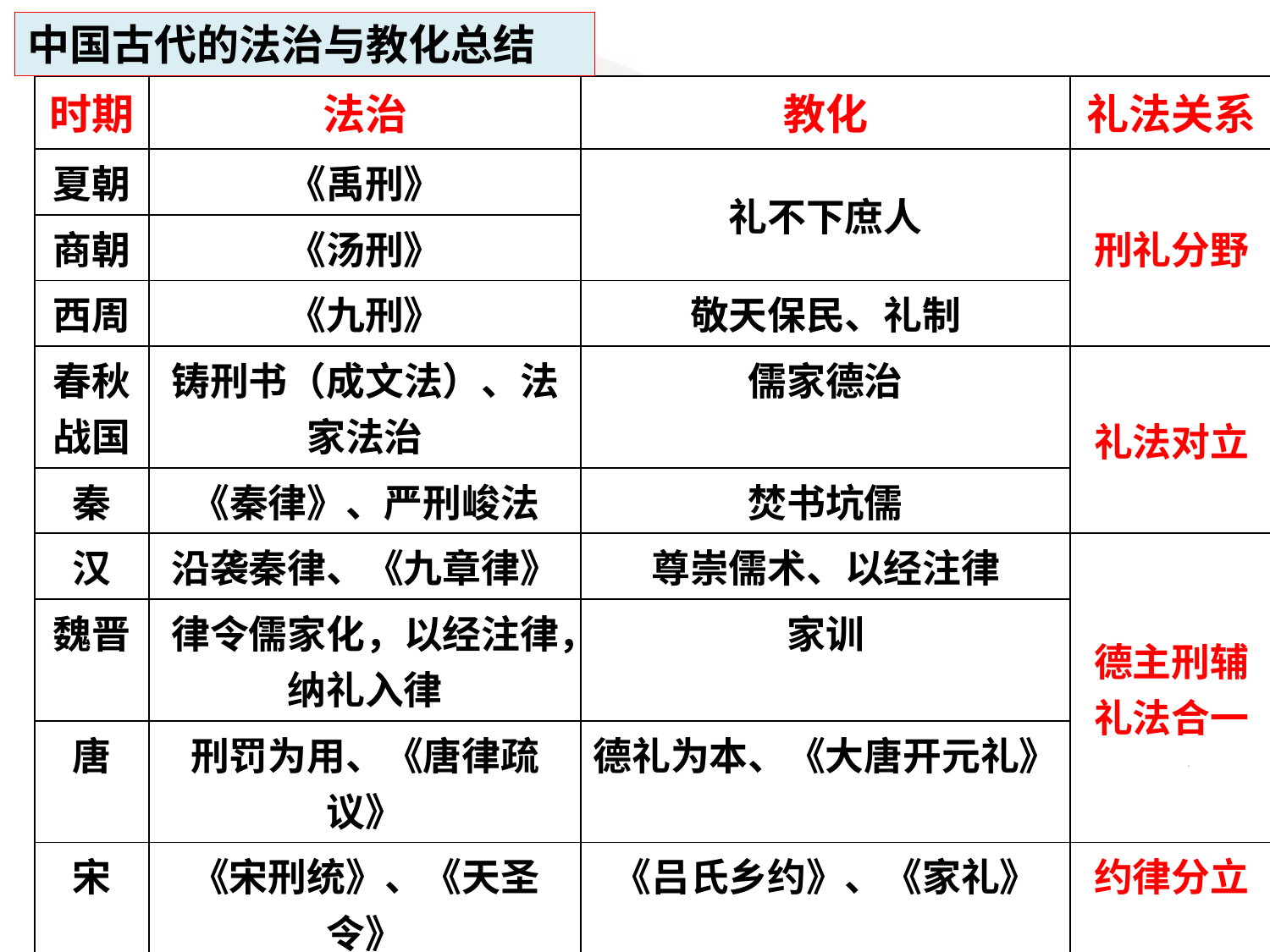

中国古代的法治与教化总结
| 时期 | 法治 | 教化 | 礼法关系 |
| --- | --- | --- | --- |
| 夏朝 | 《禹刑》 | 礼不下庶人 | 刑礼分野 |
| 商朝 | 《汤刑》 |  |  |
| 西周 | 《九刑》 | 敬天保民、礼制 |  |
| 春秋战国 | 铸刑书（成文法）、法家法治 | 儒家德治 | 礼法对立 |
| 秦 | 《秦律》、严刑峻法 | 焚书坑儒 |  |
| 汉 | 沿袭秦律、《九章律》 | 尊崇儒术、以经注律 | 德主刑辅 礼法合一 |
| 魏晋 | 律令儒家化，以经注律，纳礼入律 | 家训 |  |
| 唐 | 刑罚为用、《唐律疏议》 | 德礼为本、《大唐开元礼》 |  |
| 宋 | 《宋刑统》、《天圣令》 | 《吕氏乡约》、《家礼》 | 约律分立 |
| 明 | 《大明律》、律例合编 | 明太祖六谕 | 约律合流 |
| 清 | 《大清律例》 | 圣谕十六条、《圣谕广训》 |  |
27